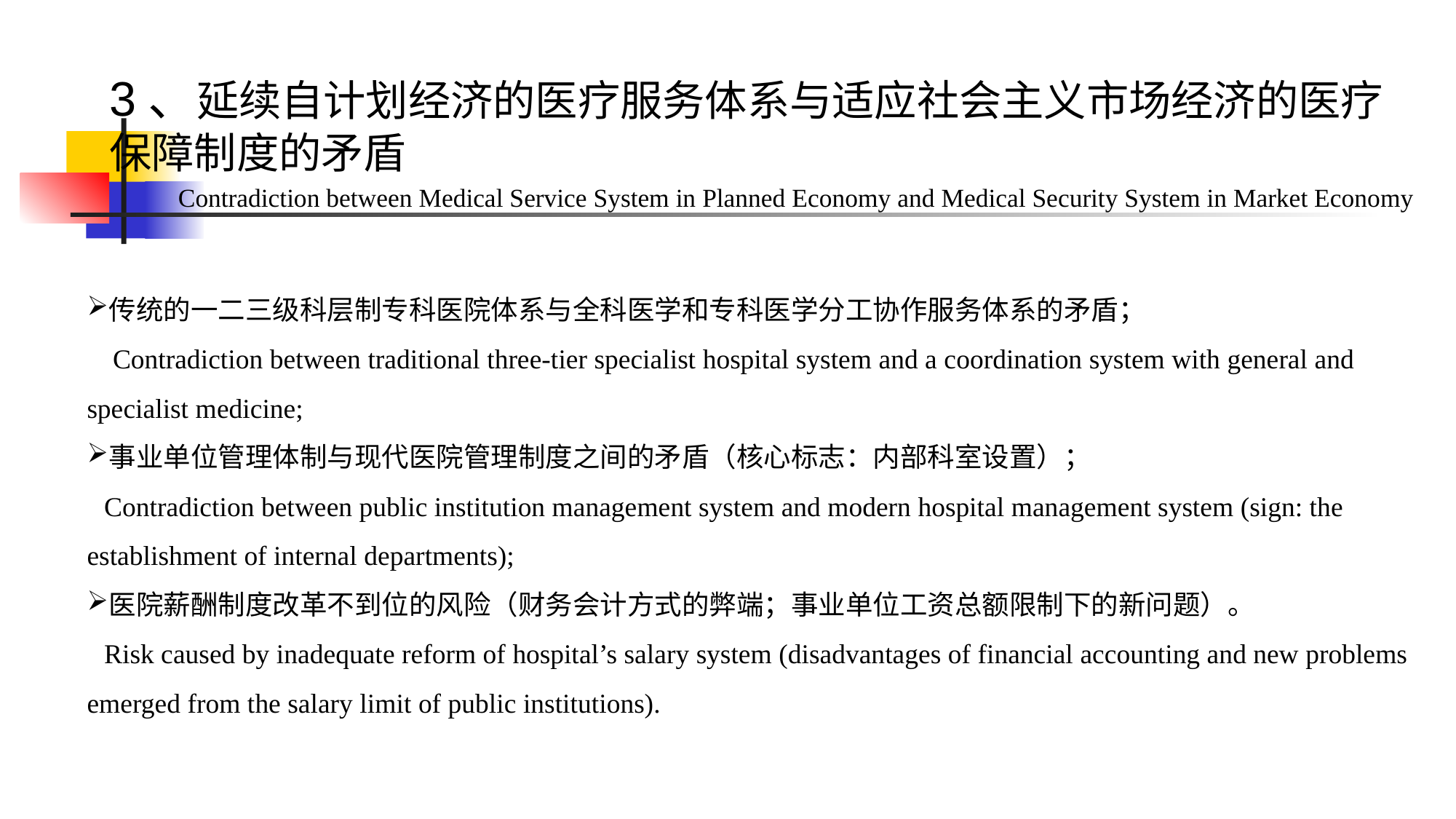

#
3、延续自计划经济的医疗服务体系与适应社会主义市场经济的医疗保障制度的矛盾
         Contradiction between Medical Service System in Planned Economy and Medical Security System in Market Economy

传统的一二三级科层制专科医院体系与全科医学和专科医学分工协作服务体系的矛盾；
   Contradiction between traditional three-tier specialist hospital system and a coordination system with general and specialist medicine;
事业单位管理体制与现代医院管理制度之间的矛盾（核心标志：内部科室设置）；
  Contradiction between public institution management system and modern hospital management system (sign: the establishment of internal departments);
医院薪酬制度改革不到位的风险（财务会计方式的弊端；事业单位工资总额限制下的新问题）。
  Risk caused by inadequate reform of hospital’s salary system (disadvantages of financial accounting and new problems emerged from the salary limit of public institutions).